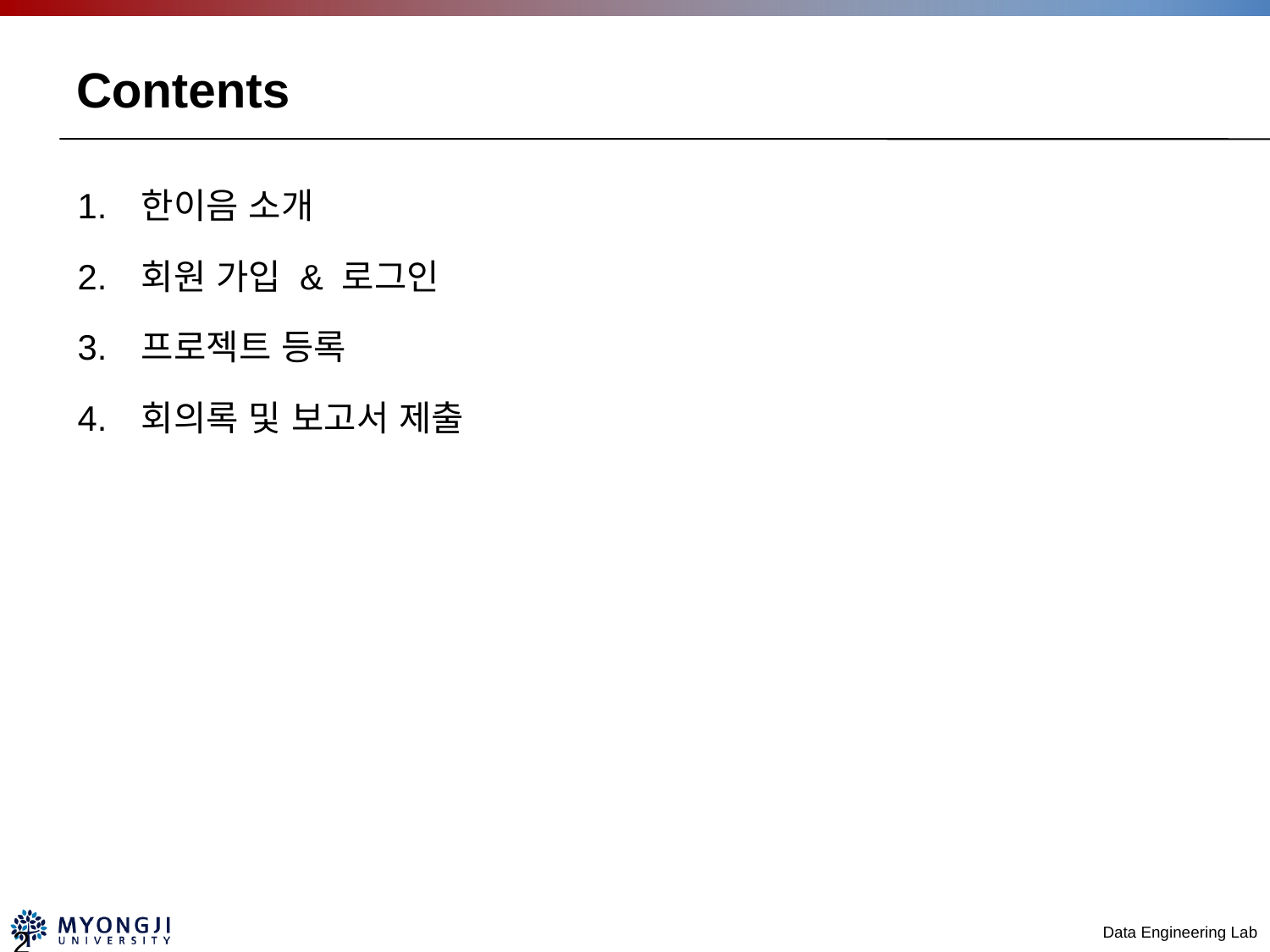

# Contents
한이음 소개
회원 가입 & 로그인
프로젝트 등록
회의록 및 보고서 제출
2